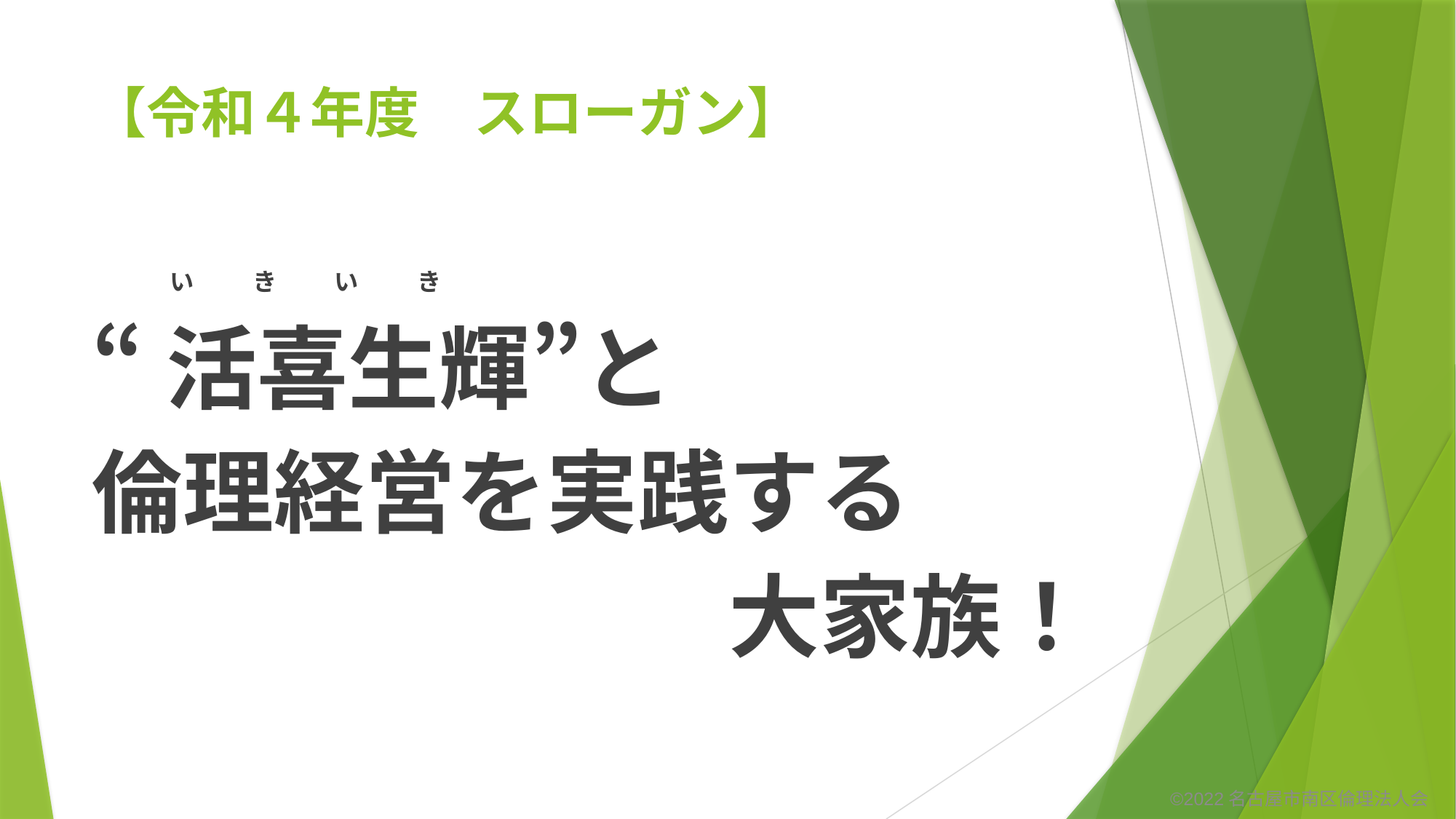

# 【令和４年度　スローガン】

　　 　い　  　き   　   い　  　き
“活喜生輝”と
倫理経営を実践する
　　　　　　　大家族！

©2022名古屋市南区倫理法人会